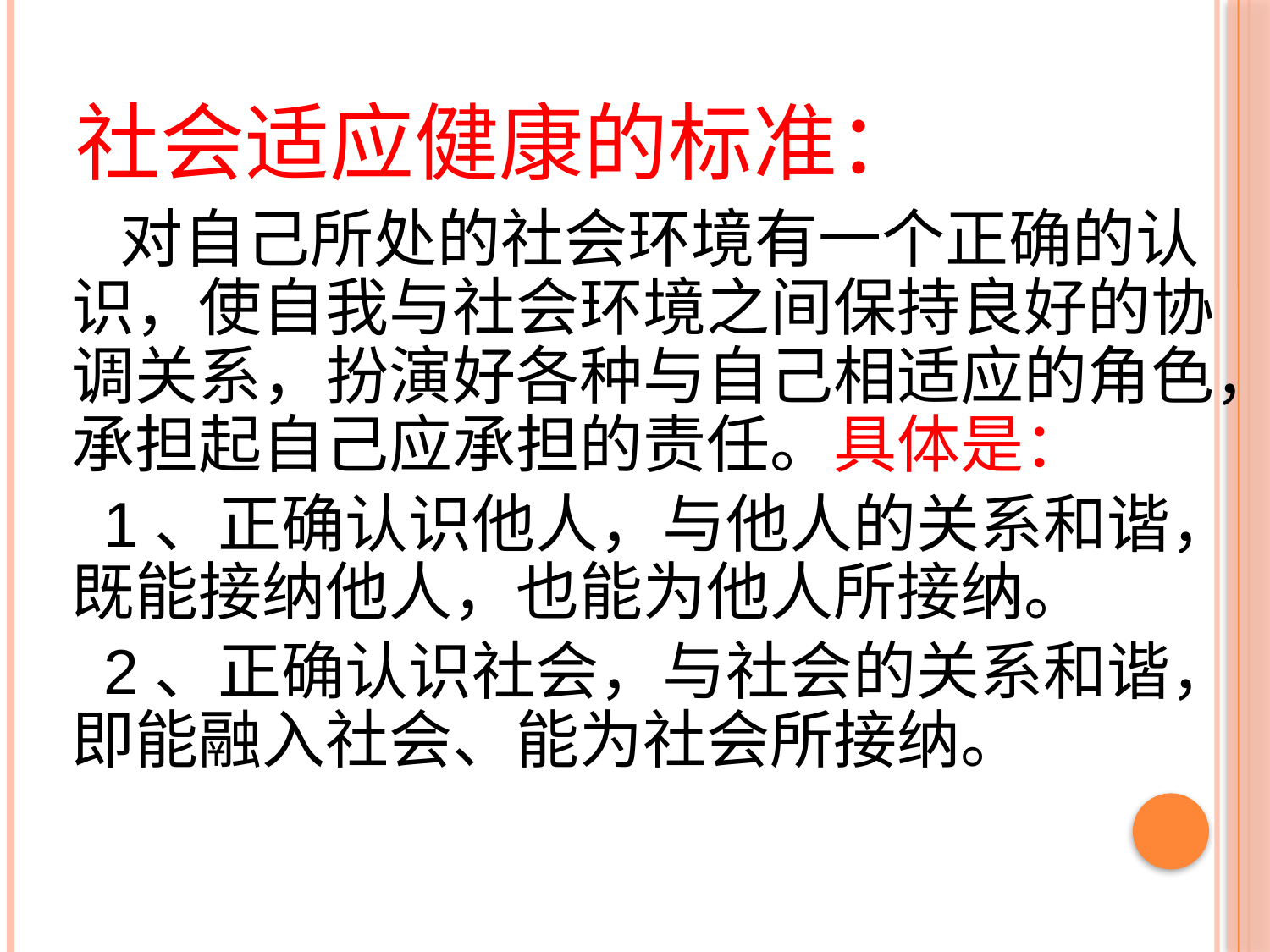

# 社会适应健康的标准：
     对自己所处的社会环境有一个正确的认识，使自我与社会环境之间保持良好的协调关系，扮演好各种与自己相适应的角色，承担起自己应承担的责任。具体是：
    1、正确认识他人，与他人的关系和谐，既能接纳他人，也能为他人所接纳。
    2、正确认识社会，与社会的关系和谐，即能融入社会、能为社会所接纳。